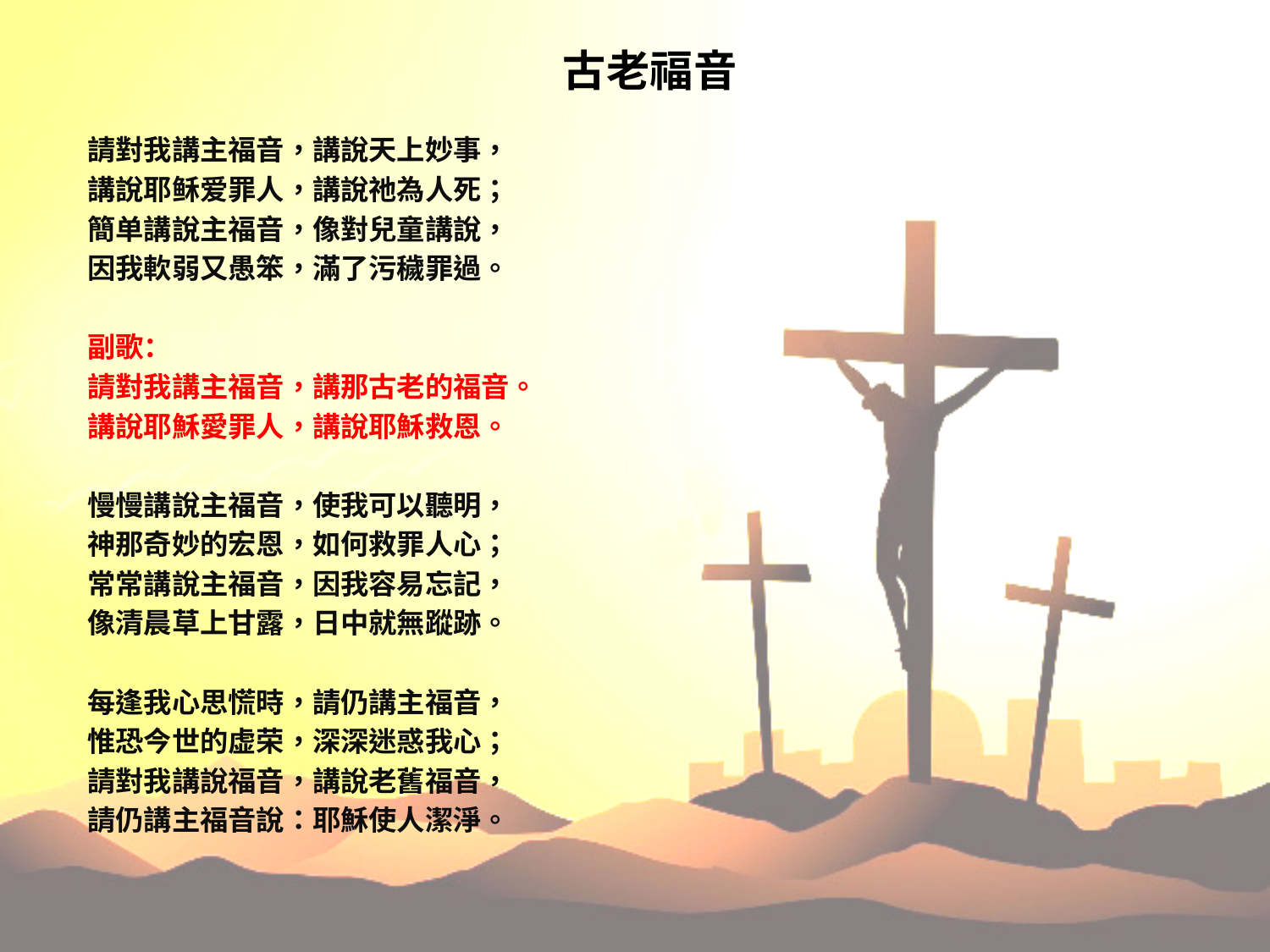

# 古老福音
請對我講主福音，講說天上妙事，
講說耶稣爱罪人，講說祂為人死；
簡单講說主福音，像對兒童講說，
因我軟弱又愚笨，滿了污穢罪過。

副歌：
請對我講主福音，講那古老的福音。
講說耶穌愛罪人，講說耶穌救恩。

慢慢講說主福音，使我可以聽明，
神那奇妙的宏恩，如何救罪人心；
常常講說主福音，因我容易忘記，
像清晨草上甘露，日中就無蹤跡。

每逢我心思慌時，請仍講主福音，
惟恐今世的虚荣，深深迷惑我心；
請對我講說福音，講說老舊福音，
請仍講主福音說：耶穌使人潔淨。